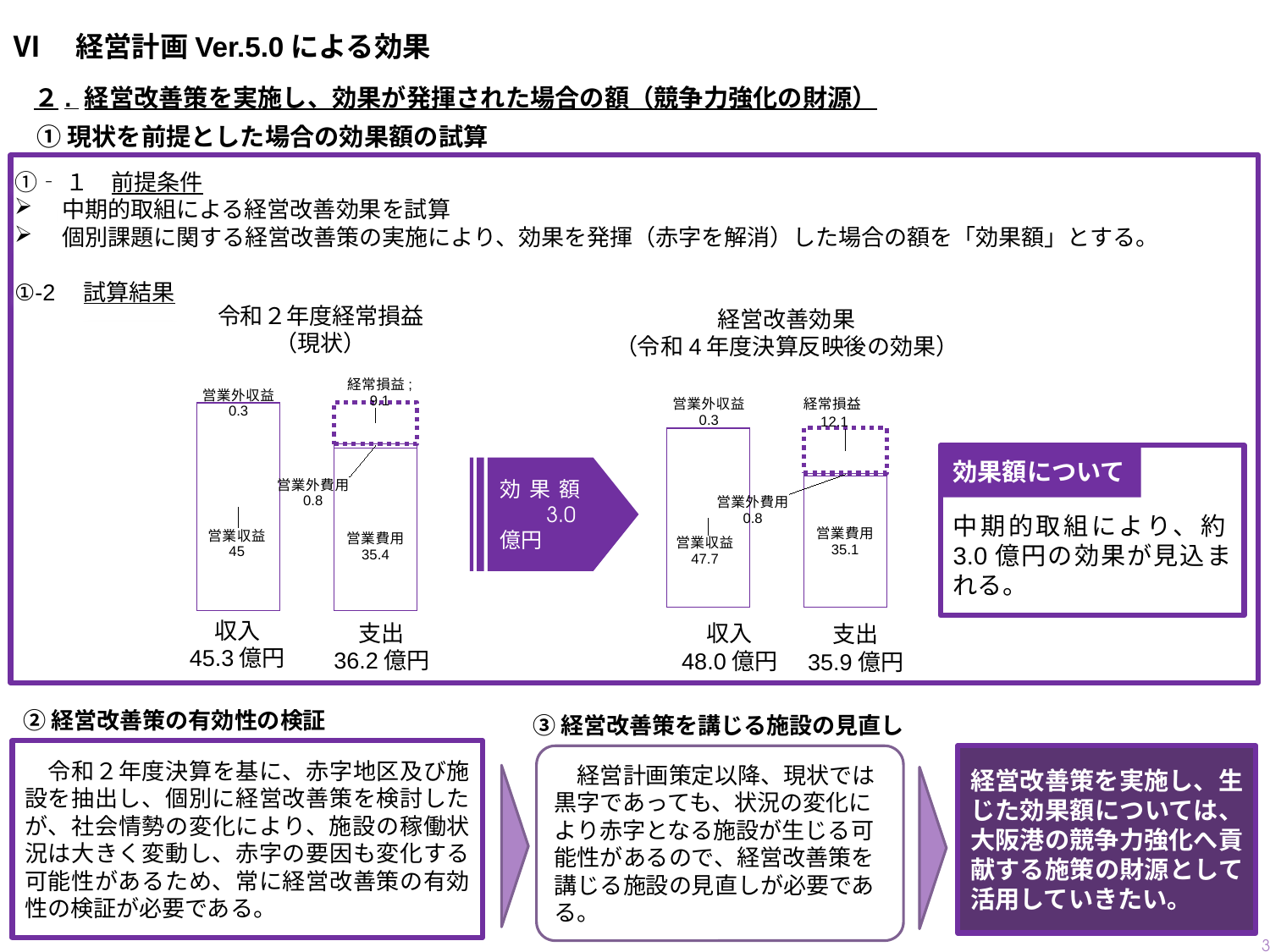

# Ⅵ　経営計画Ver.5.0による効果
２. 経営改善策を実施し、効果が発揮された場合の額（競争力強化の財源）
①現状を前提とした場合の効果額の試算

①‐１　前提条件
中期的取組による経営改善効果を試算
個別課題に関する経営改善策の実施により、効果を発揮（赤字を解消）した場合の額を「効果額」とする。

①-2　試算結果
令和２年度経常損益
（現状）
経営改善効果
（令和4年度決算反映後の効果）

### Chart

| Category | 営業収益 | 営業外収益 | 営業費用 | 営業外費用 | 経常損益 |
|---|---|---|---|---|---|
| 45.3 | 45.0 | 0.3 | None | None | None |
| 36.199999999999996 | None | None | 35.4 | 0.8 | 9.1 |

### Chart

| Category | 営業収益 | 営業外収益 | 営業費用 | 営業外費用 | 経常損益 |
|---|---|---|---|---|---|
| 48 | 47.7 | 0.3 | None | None | None |
| 35.9 | None | None | 35.1 | 0.8 | 12.099999999999998 |

中期的取組により、約3.0億円の効果が見込まれる。
効果額について
効果額　3.0億円
収入
45.3億円
収入
48.0億円
支出
36.2億円
支出
35.9億円
②経営改善策の有効性の検証
③経営改善策を講じる施設の見直し
　令和２年度決算を基に、赤字地区及び施設を抽出し、個別に経営改善策を検討したが、社会情勢の変化により、施設の稼働状況は大きく変動し、赤字の要因も変化する可能性があるため、常に経営改善策の有効性の検証が必要である。
　経営計画策定以降、現状では黒字であっても、状況の変化により赤字となる施設が生じる可能性があるので、経営改善策を講じる施設の見直しが必要である。
経営改善策を実施し、生じた効果額については、大阪港の競争力強化へ貢献する施策の財源として活用していきたい。

3